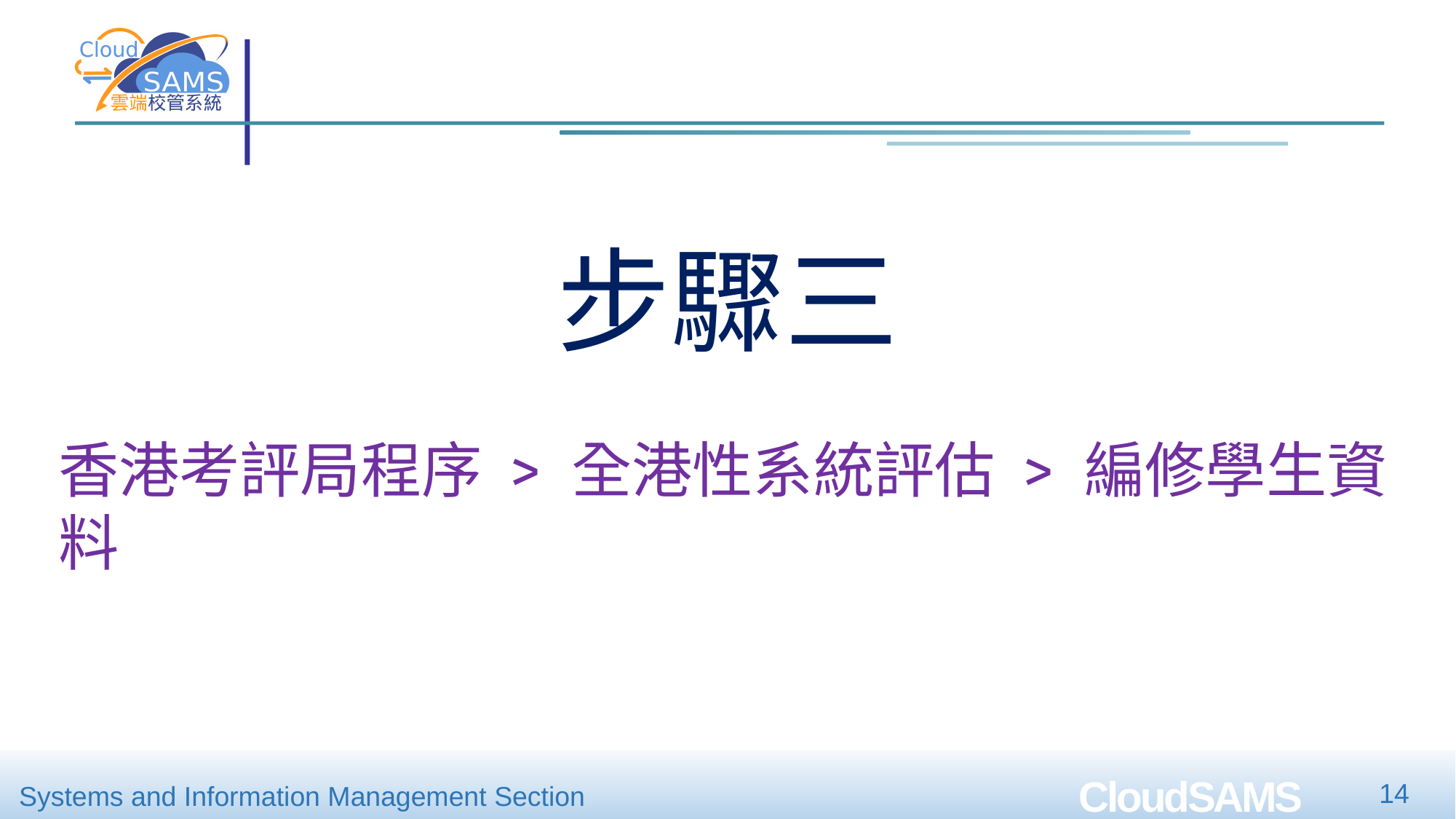

#
步驟三
香港考評局程序 > 全港性系統評估 > 編修學生資料
14